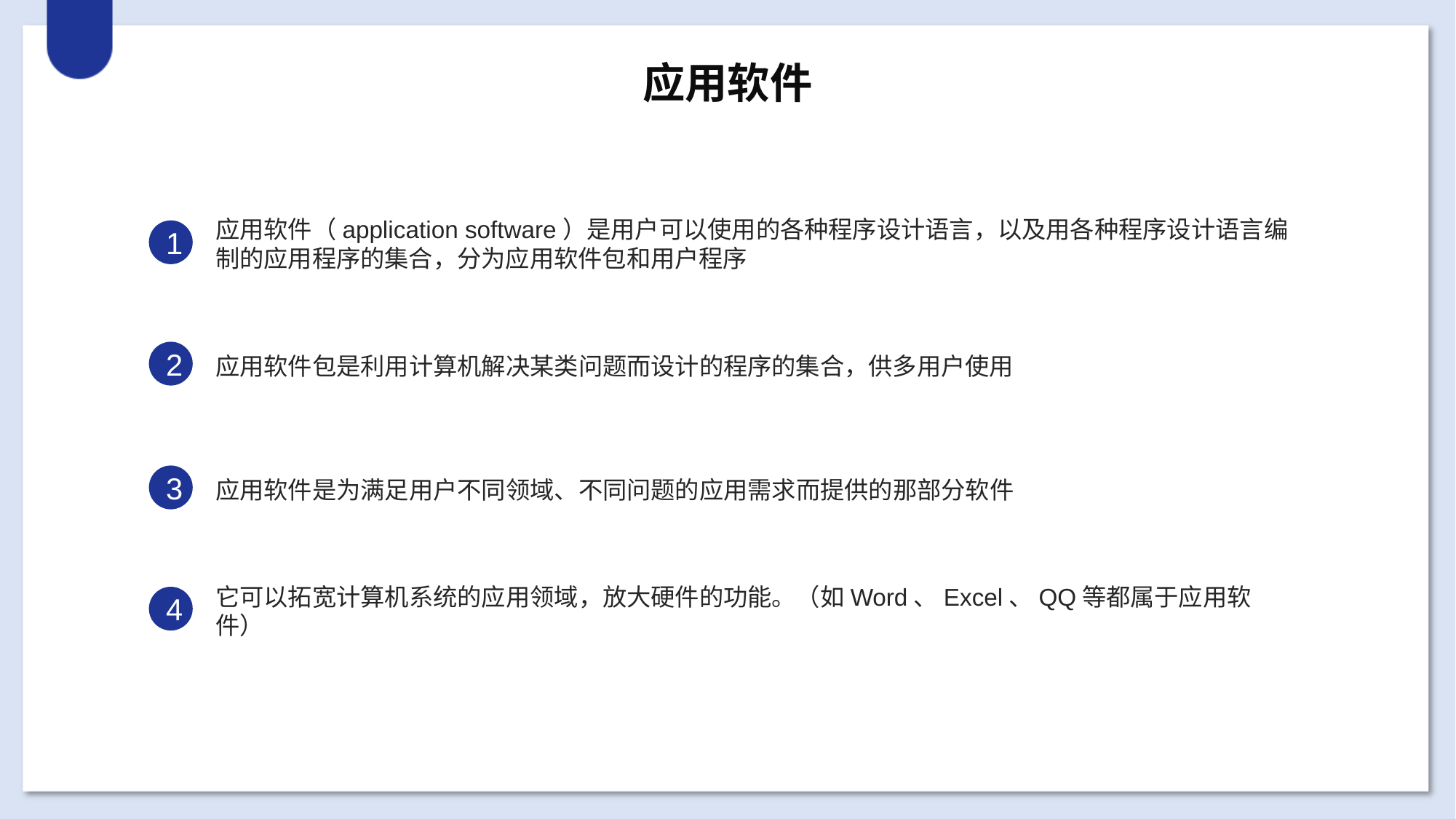

应用软件
应用软件（application software）是用户可以使用的各种程序设计语言，以及用各种程序设计语言编制的应用程序的集合，分为应用软件包和用户程序
1
2
应用软件包是利用计算机解决某类问题而设计的程序的集合，供多用户使用
3
应用软件是为满足用户不同领域、不同问题的应用需求而提供的那部分软件
4
它可以拓宽计算机系统的应用领域，放大硬件的功能。（如Word、Excel、QQ等都属于应用软件）